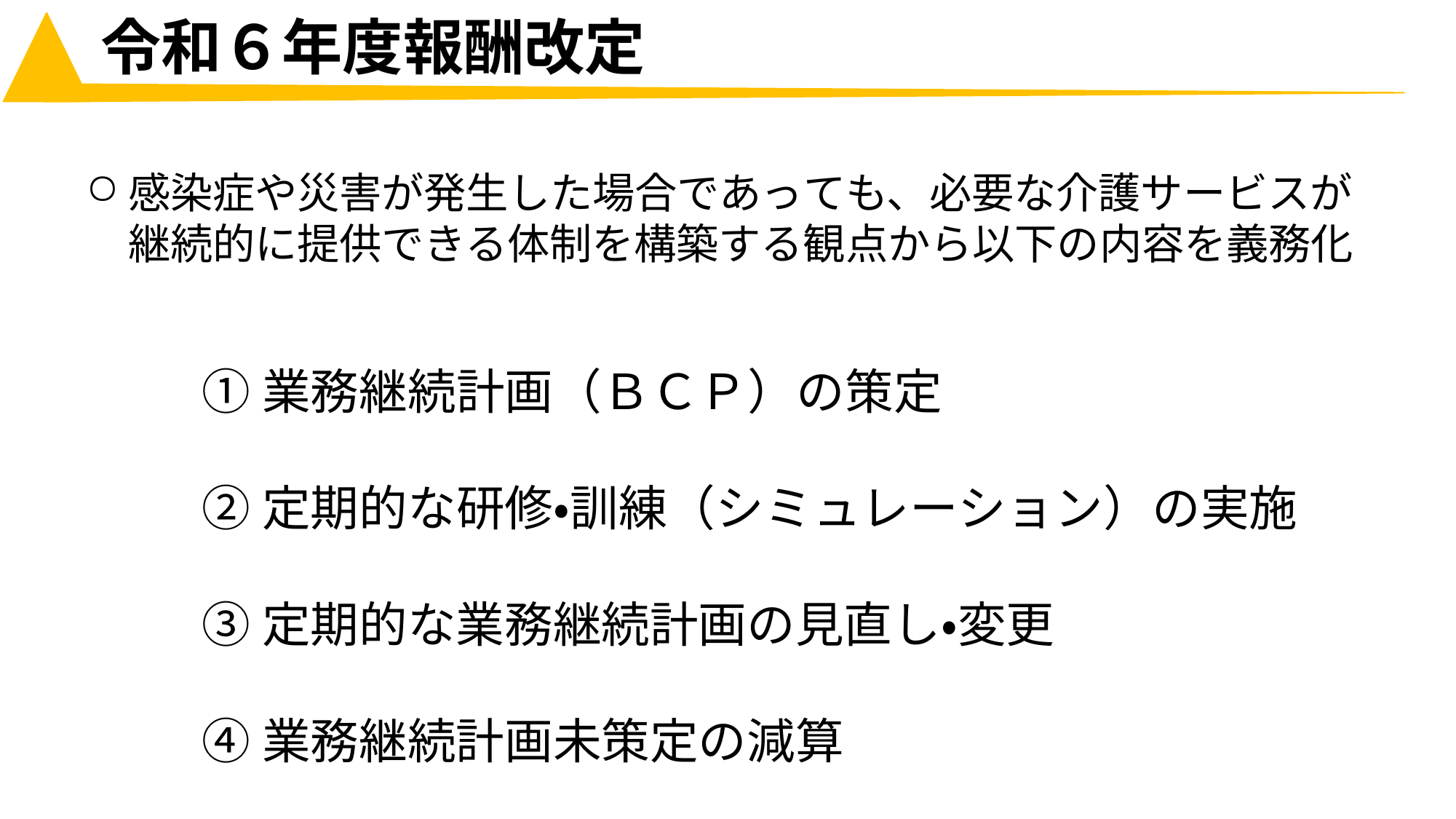

# 令和６年度報酬改定
感染症や災害が発生した場合であっても、必要な介護サービスが 継続的に提供できる体制を構築する観点から以下の内容を義務化
①業務継続計画（ＢＣＰ）の策定
②定期的な研修・訓練（シミュレーション）の実施
③定期的な業務継続計画の見直し・変更
④業務継続計画未策定の減算